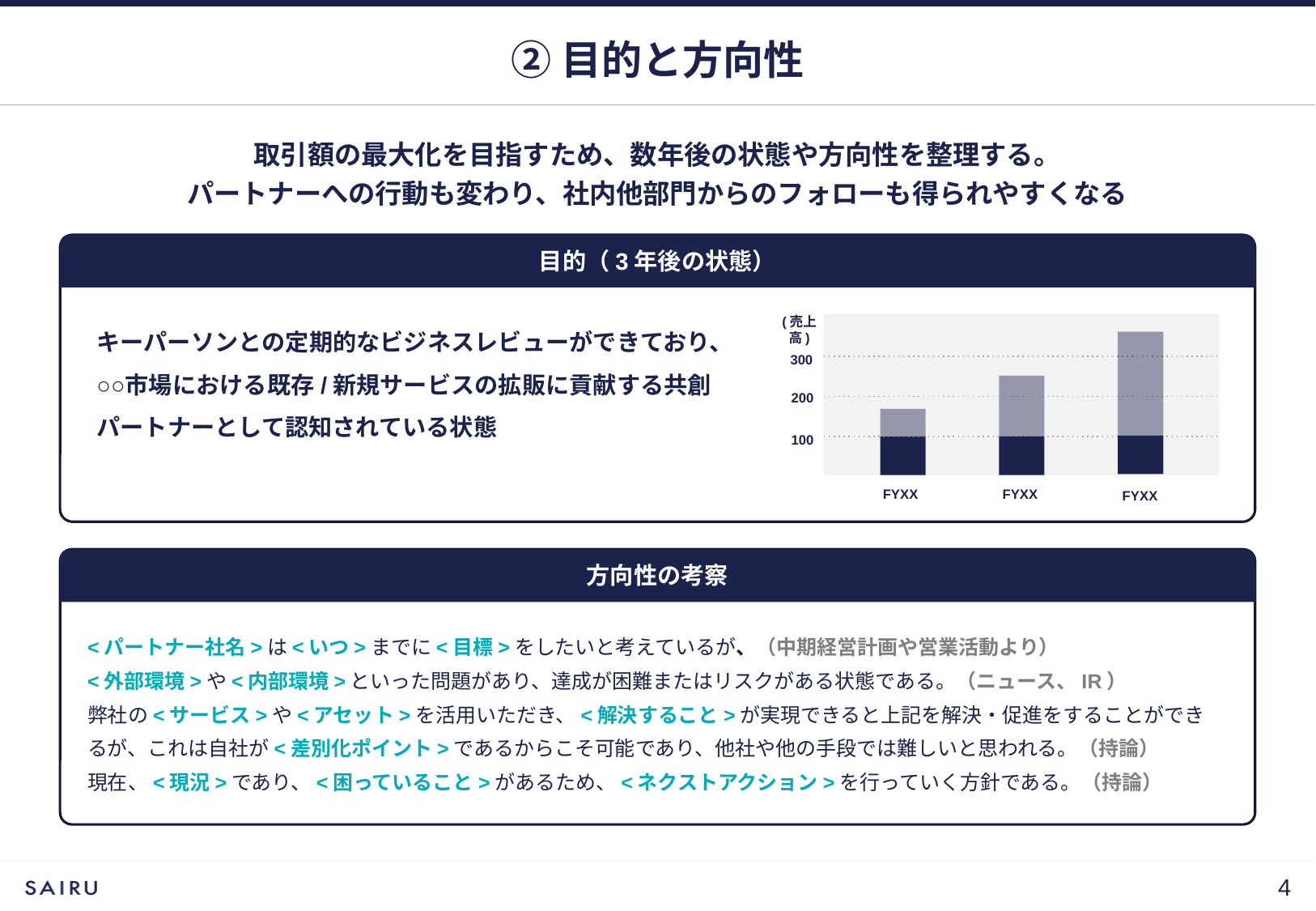

# ②目的と方向性
取引額の最大化を目指すため、数年後の状態や方向性を整理する。
パートナーへの行動も変わり、社内他部門からのフォローも得られやすくなる
目的（3年後の状態）

(売上高)

300

200

100

FYXX
FYXX
FYXX
キーパーソンとの定期的なビジネスレビューができており、
○○市場における既存/新規サービスの拡販に貢献する共創
パートナーとして認知されている状態

方向性の考察
<パートナー社名>は<いつ>までに<目標>をしたいと考えているが、（中期経営計画や営業活動より）
<外部環境>や<内部環境>といった問題があり、達成が困難またはリスクがある状態である。（ニュース、IR）
弊社の<サービス>や<アセット>を活用いただき、<解決すること>が実現できると上記を解決・促進をすることができるが、これは自社が<差別化ポイント>であるからこそ可能であり、他社や他の手段では難しいと思われる。（持論）
現在、<現況>であり、<困っていること>があるため、<ネクストアクション>を行っていく方針である。（持論）
4